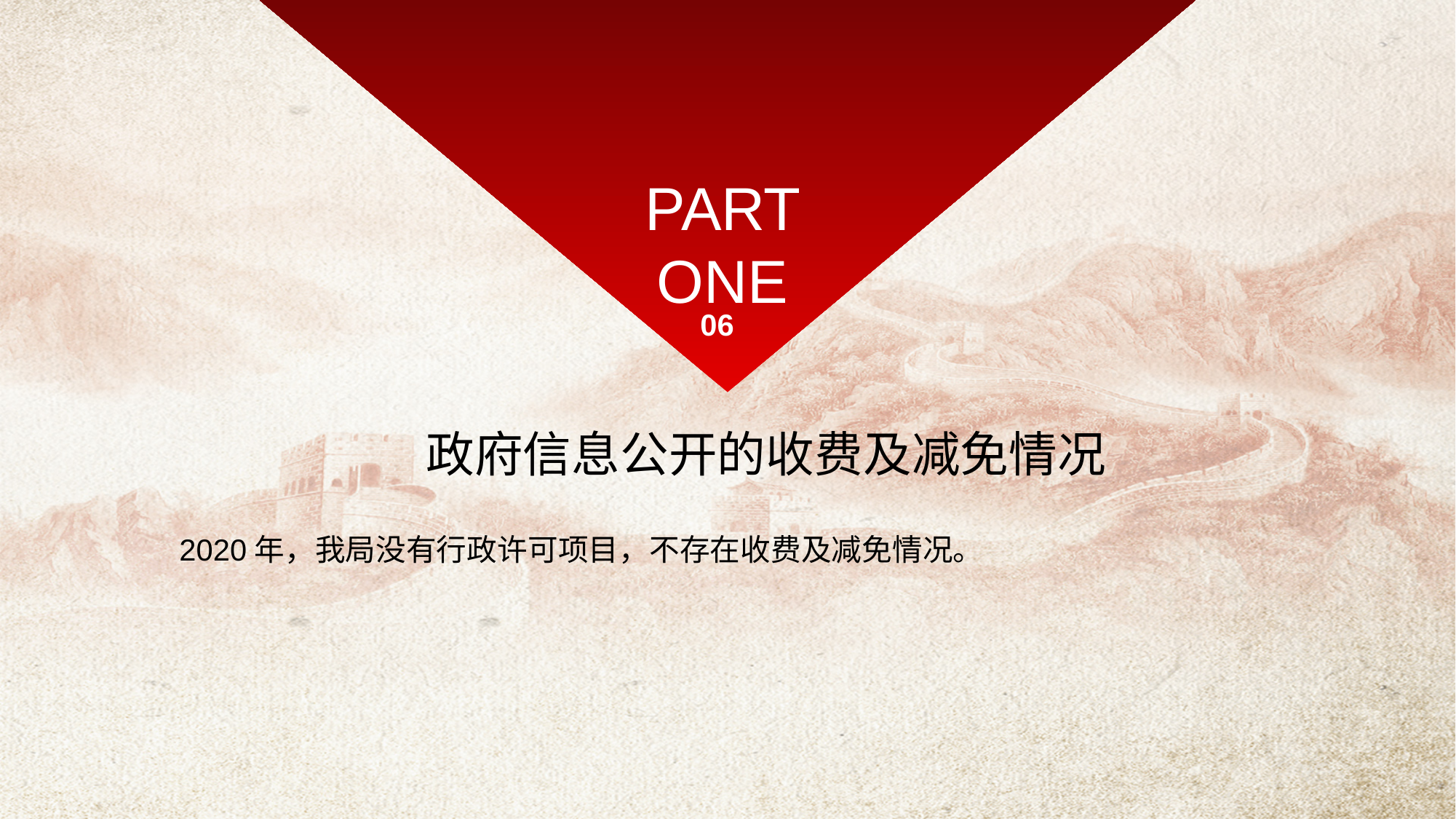

#
PART ONE

06
政府信息公开的收费及减免情况
      2020年，我局没有行政许可项目，不存在收费及减免情况。